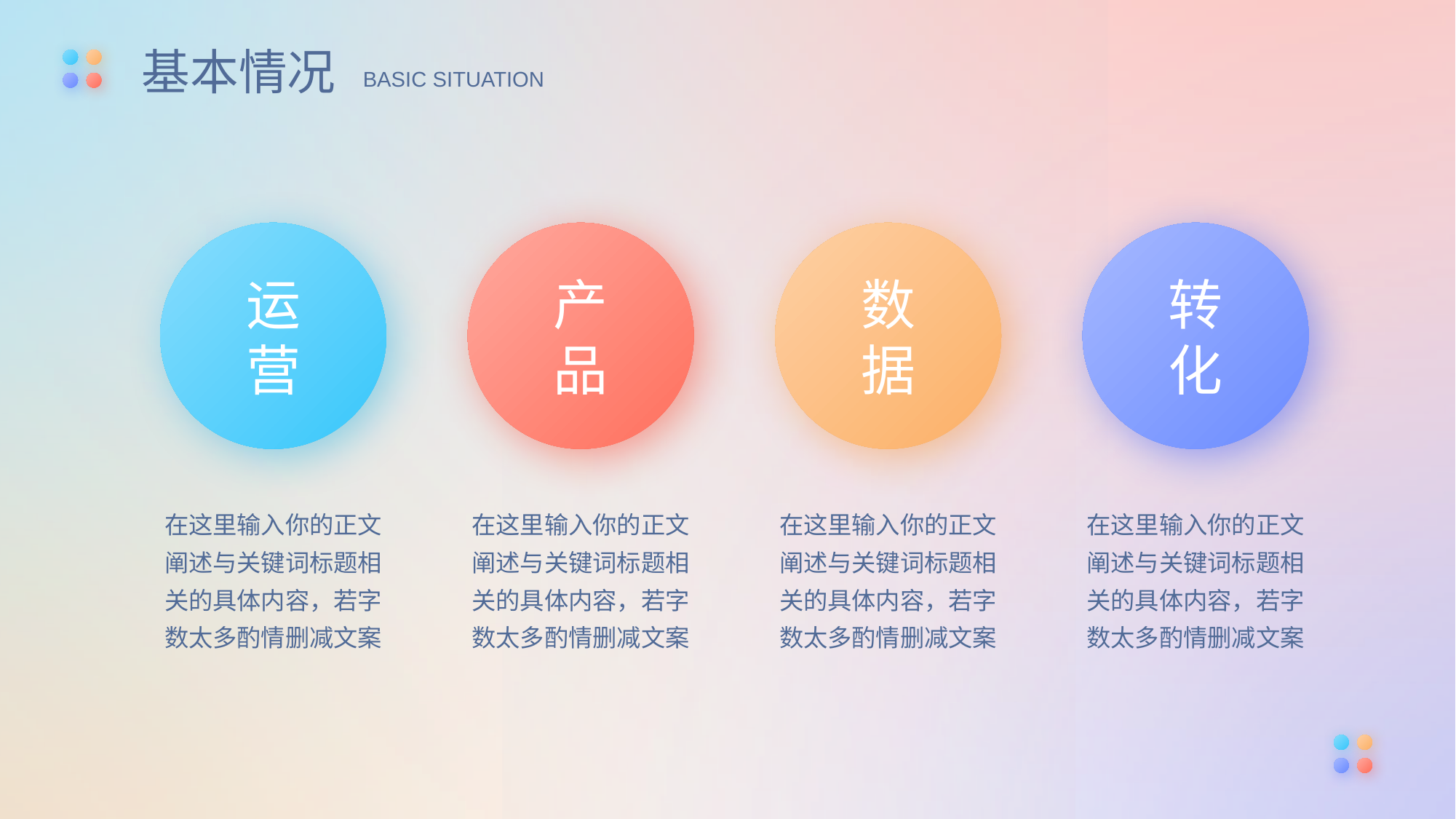

基本情况
BASIC SITUATION
运营
产品
数据
转化
在这里输入你的正文阐述与关键词标题相关的具体内容，若字数太多酌情删减文案
在这里输入你的正文阐述与关键词标题相关的具体内容，若字数太多酌情删减文案
在这里输入你的正文阐述与关键词标题相关的具体内容，若字数太多酌情删减文案
在这里输入你的正文阐述与关键词标题相关的具体内容，若字数太多酌情删减文案